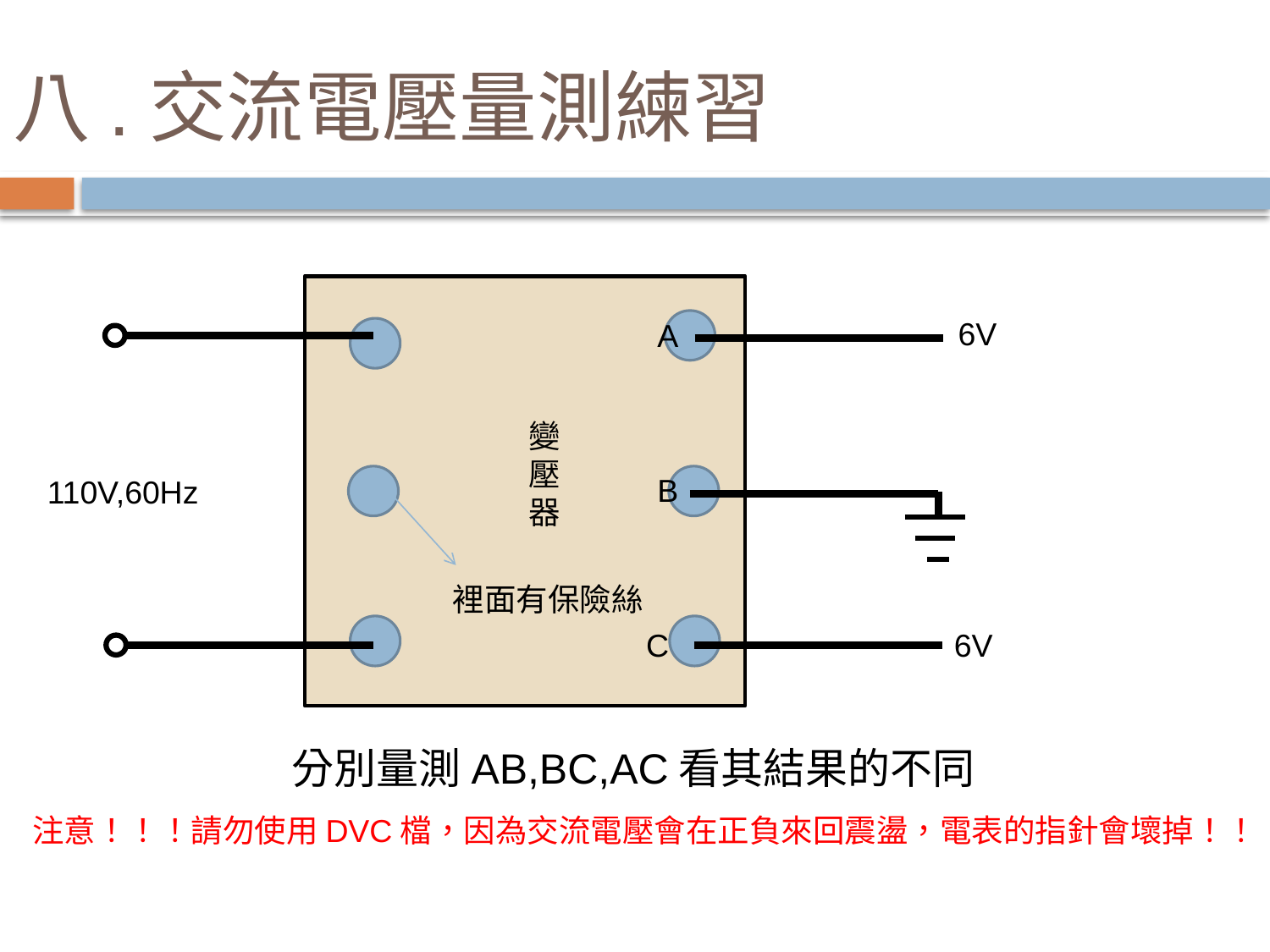

# 八.交流電壓量測練習

6V
A

變壓器
B
110V,60Hz

裡面有保險絲

C
6V

分別量測AB,BC,AC看其結果的不同
注意！！！請勿使用DVC檔，因為交流電壓會在正負來回震盪，電表的指針會壞掉！！